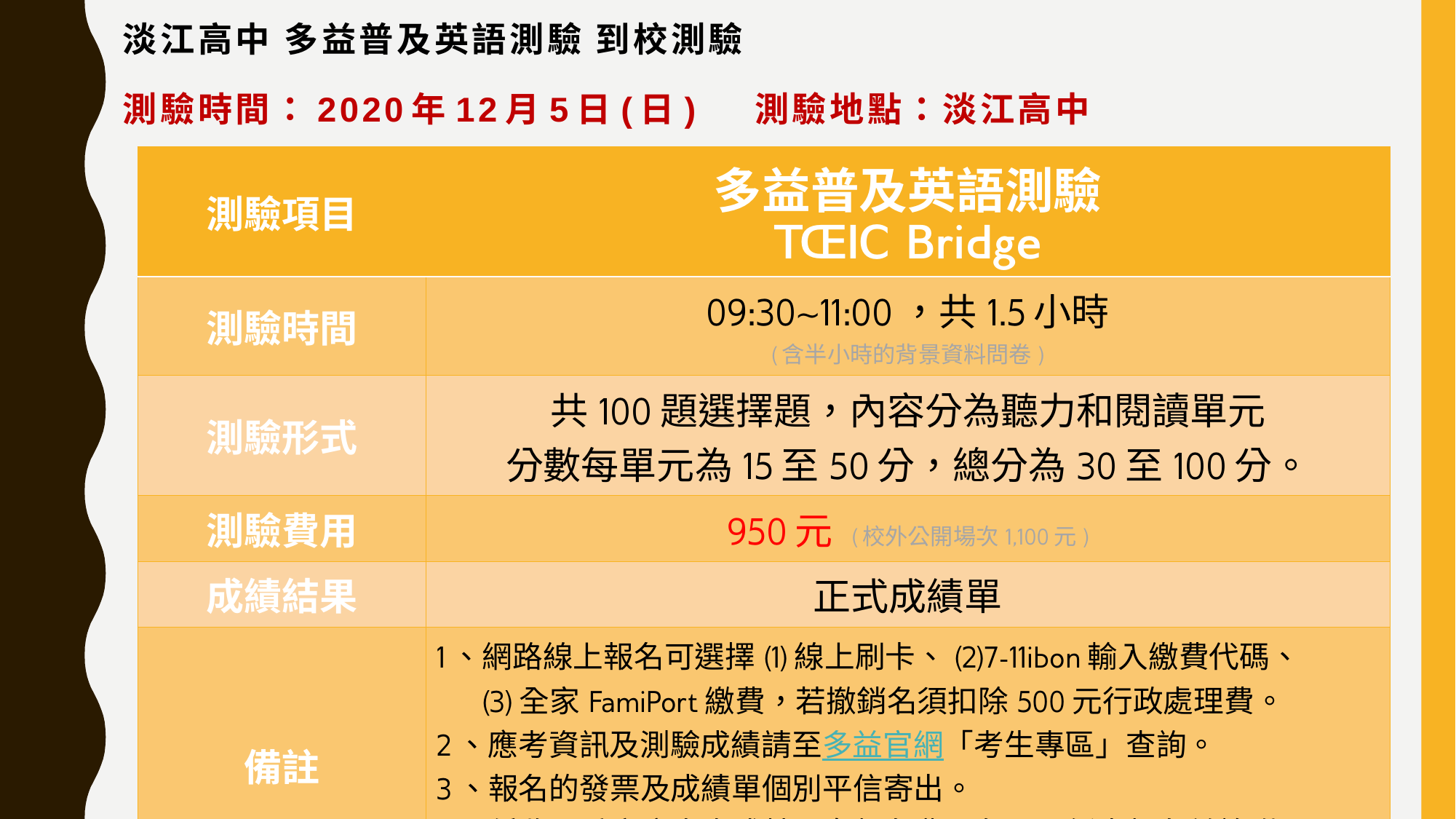

# 淡江高中 多益普及英語測驗 到校測驗
測驗時間：2020年12月5日(日)    測驗地點：淡江高中
| 測驗項目 | 多益普及英語測驗 TOEIC Bridge |
| --- | --- |
| 測驗時間 | 09:30~11:00，共1.5小時 (含半小時的背景資料問卷) |
| 測驗形式 | 共100題選擇題，內容分為聽力和閱讀單元 分數每單元為15至50分，總分為30至100分。 |
| 測驗費用 | 950元 (校外公開場次1,100元) |
| 成績結果 | 正式成績單 |
| 備註 | 1、網路線上報名可選擇(1)線上刷卡、(2)7-11ibon輸入繳費代碼、 (3)全家FamiPort繳費，若撤銷名須扣除500元行政處理費。 2、應考資訊及測驗成績請至多益官網「考生專區」查詢。 3、報名的發票及成績單個別平信寄出。 4、低收入戶家庭人士或其子女報名費全免，需紙本報名並檢附 鄉鎮市區開立「低收入戶證明書」或「低收入戶卡」電子檔。 |